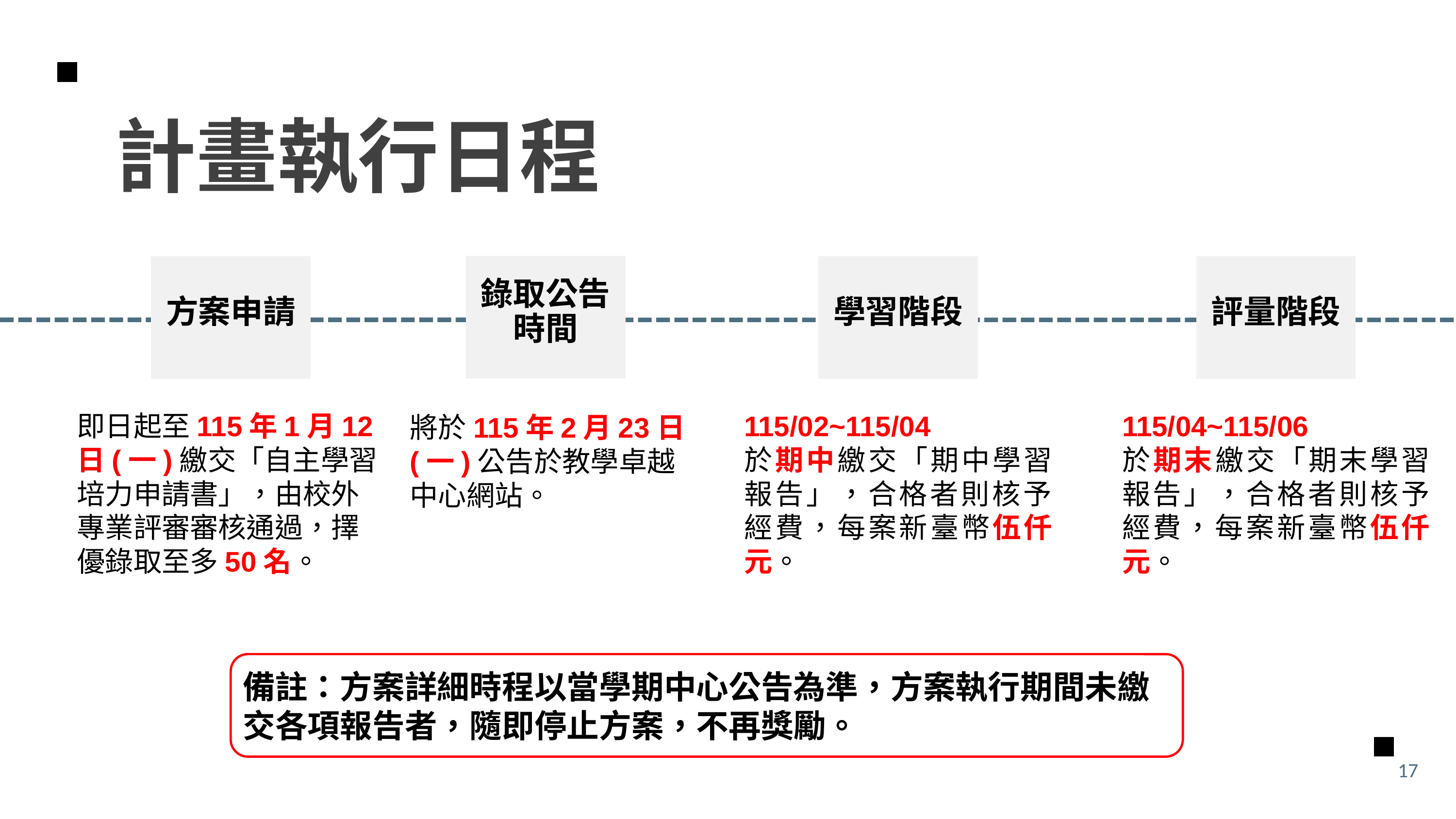

計畫執行日程

錄取公告時間

方案申請

評量階段

學習階段

即日起至115年1月12日(一)繳交「自主學習培力申請書」，由校外專業評審審核通過，擇優錄取至多50名。
115/02~115/04
於期中繳交「期中學習報告」，合格者則核予經費，每案新臺幣伍仟元。
115/04~115/06
於期末繳交「期末學習報告」，合格者則核予經費，每案新臺幣伍仟元。
將於115年2月23日(一)公告於教學卓越中心網站。
備註：方案詳細時程以當學期中心公告為準，方案執行期間未繳交各項報告者，隨即停止方案，不再獎勵。

17